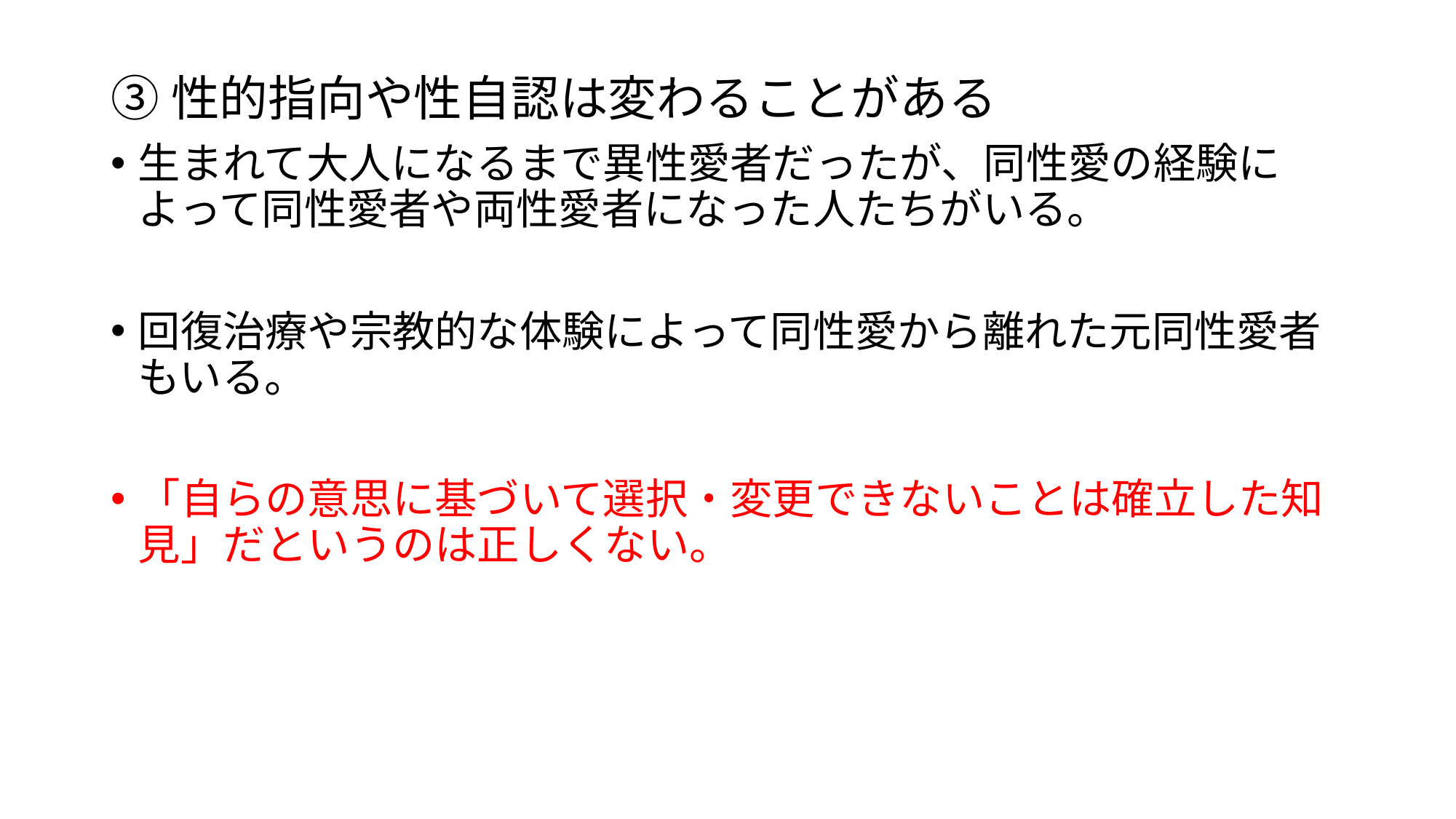

③性的指向や性自認は変わることがある
生まれて大人になるまで異性愛者だったが、同性愛の経験によって同性愛者や両性愛者になった人たちがいる。

回復治療や宗教的な体験によって同性愛から離れた元同性愛者もいる。

「自らの意思に基づいて選択・変更できないことは確立した知見」だというのは正しくない。